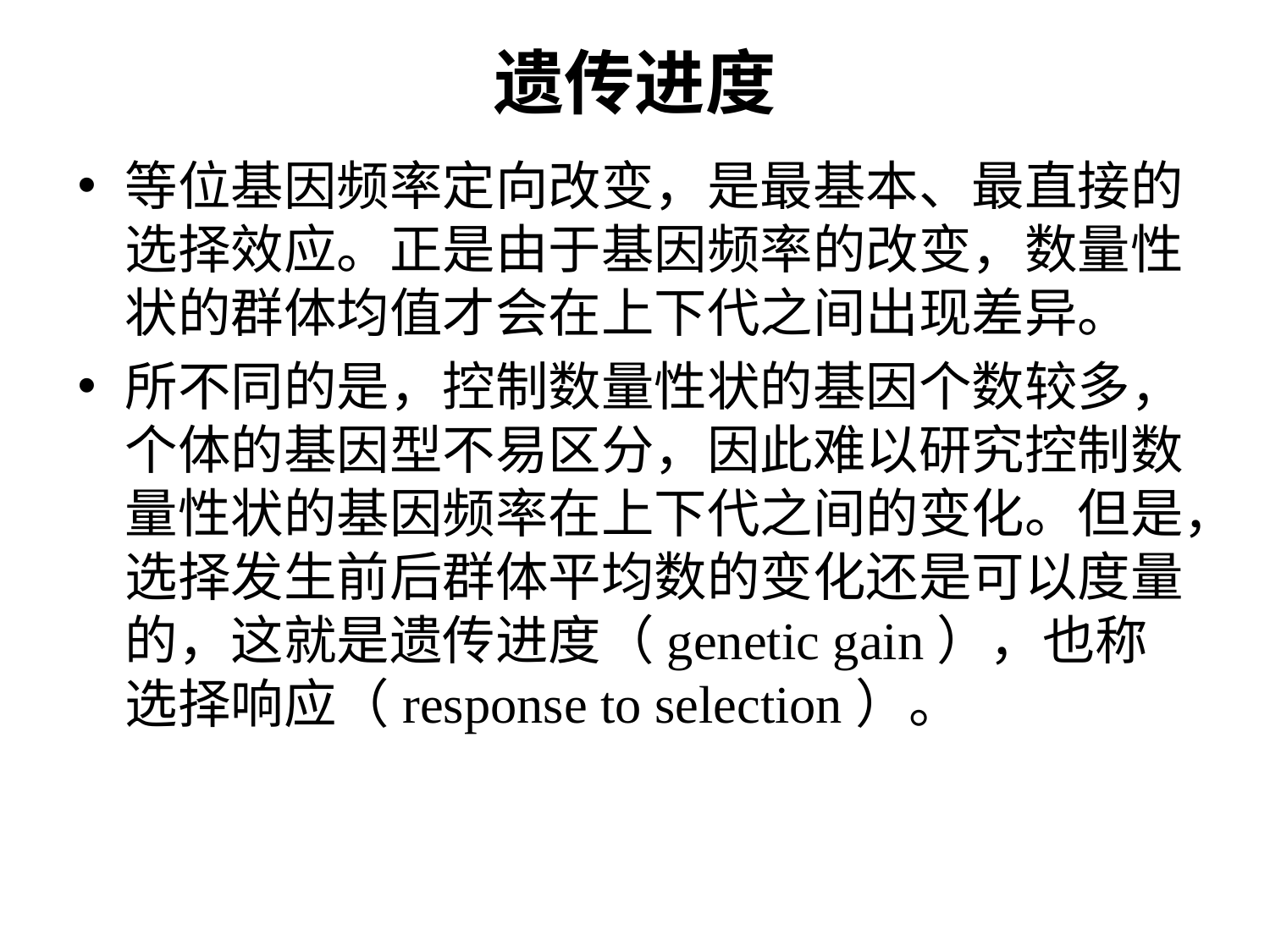

# 遗传进度
等位基因频率定向改变，是最基本、最直接的选择效应。正是由于基因频率的改变，数量性状的群体均值才会在上下代之间出现差异。
所不同的是，控制数量性状的基因个数较多，个体的基因型不易区分，因此难以研究控制数量性状的基因频率在上下代之间的变化。但是，选择发生前后群体平均数的变化还是可以度量的，这就是遗传进度（genetic gain），也称选择响应（response to selection）。